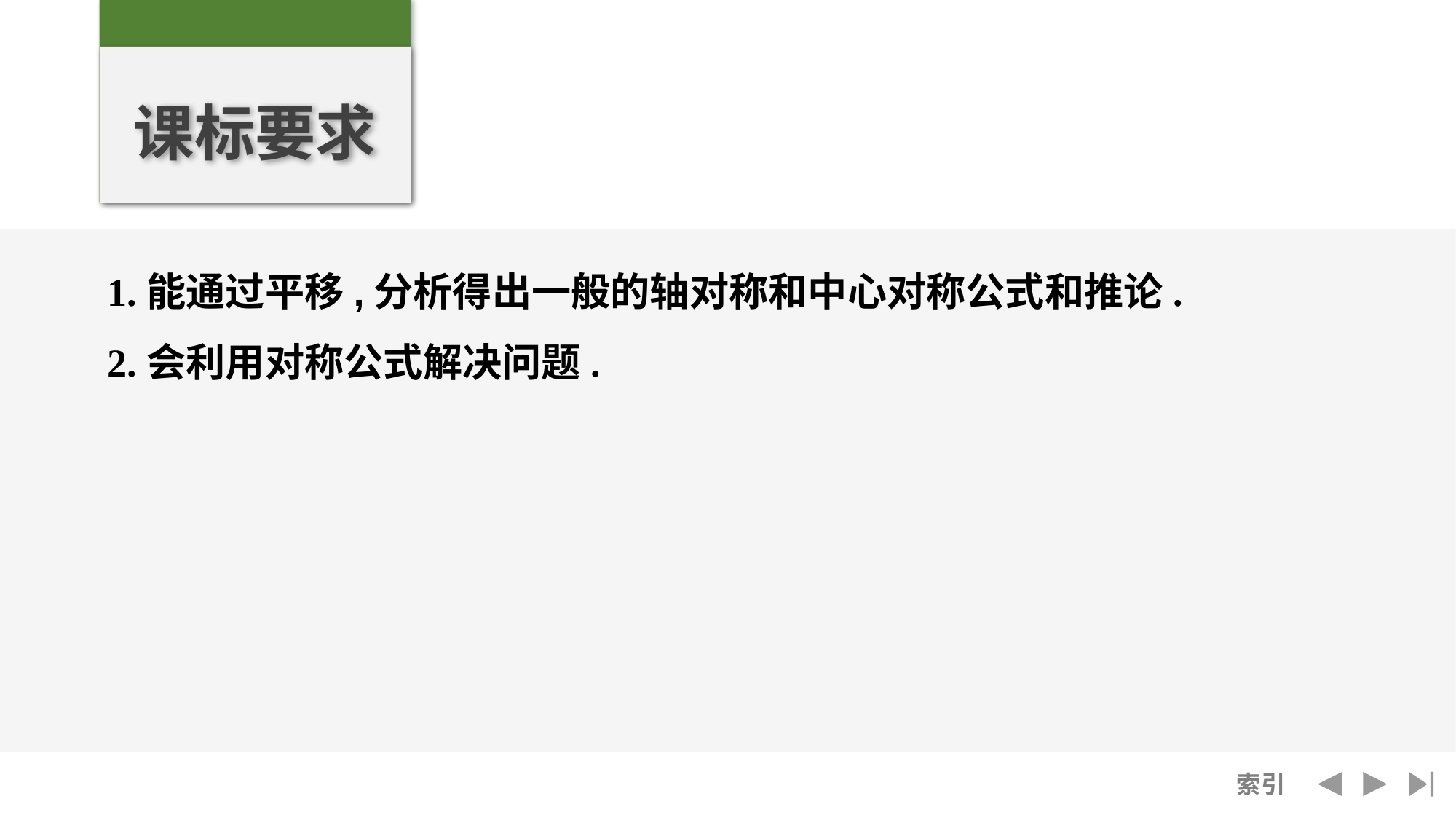

1.能通过平移,分析得出一般的轴对称和中心对称公式和推论.
2.会利用对称公式解决问题.